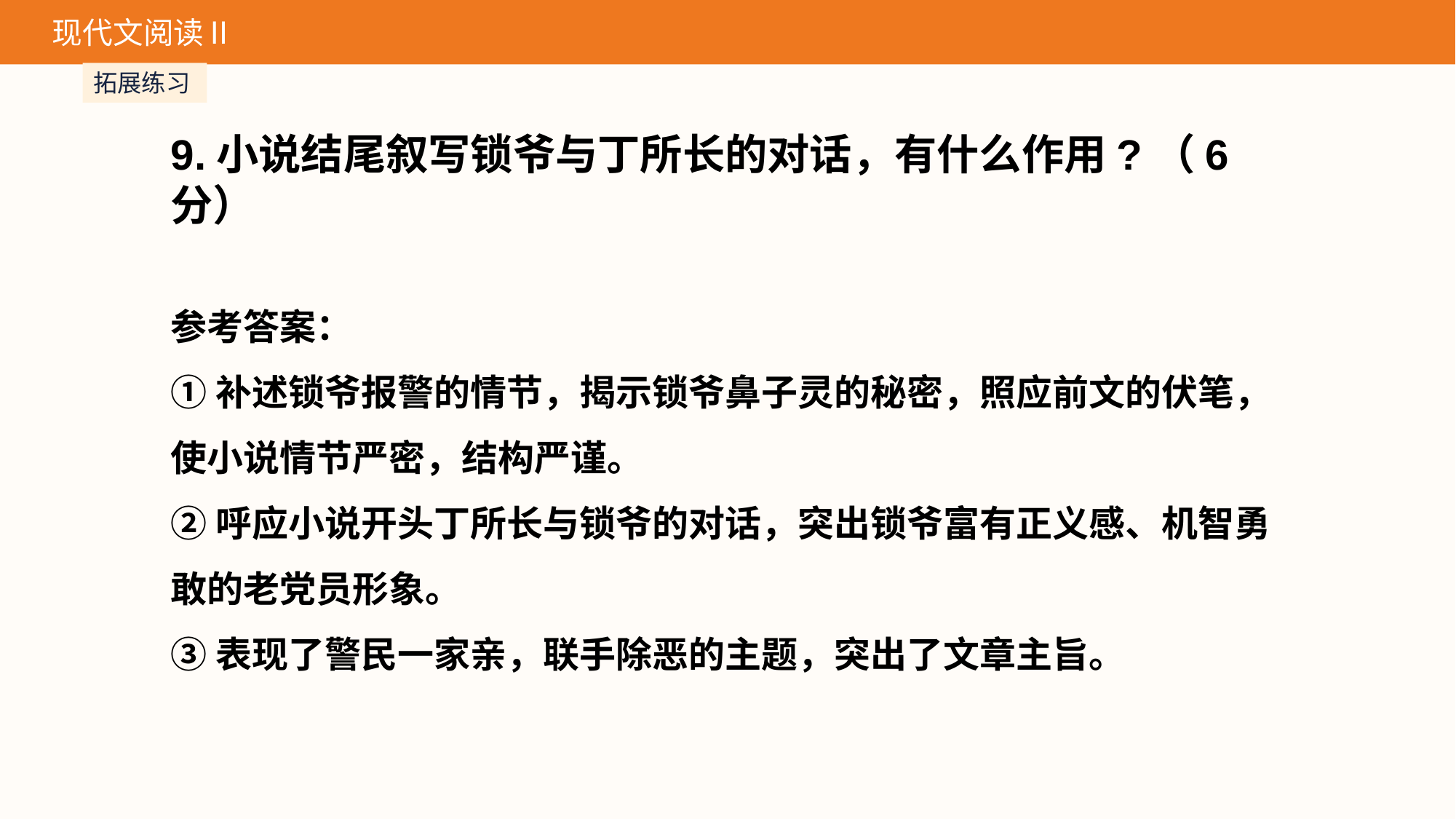

现代文阅读Ⅱ
拓展练习
9.小说结尾叙写锁爷与丁所长的对话，有什么作用?（6分）
参考答案：
①补述锁爷报警的情节，揭示锁爷鼻子灵的秘密，照应前文的伏笔，使小说情节严密，结构严谨。
②呼应小说开头丁所长与锁爷的对话，突出锁爷富有正义感、机智勇敢的老党员形象。
③表现了警民一家亲，联手除恶的主题，突出了文章主旨。